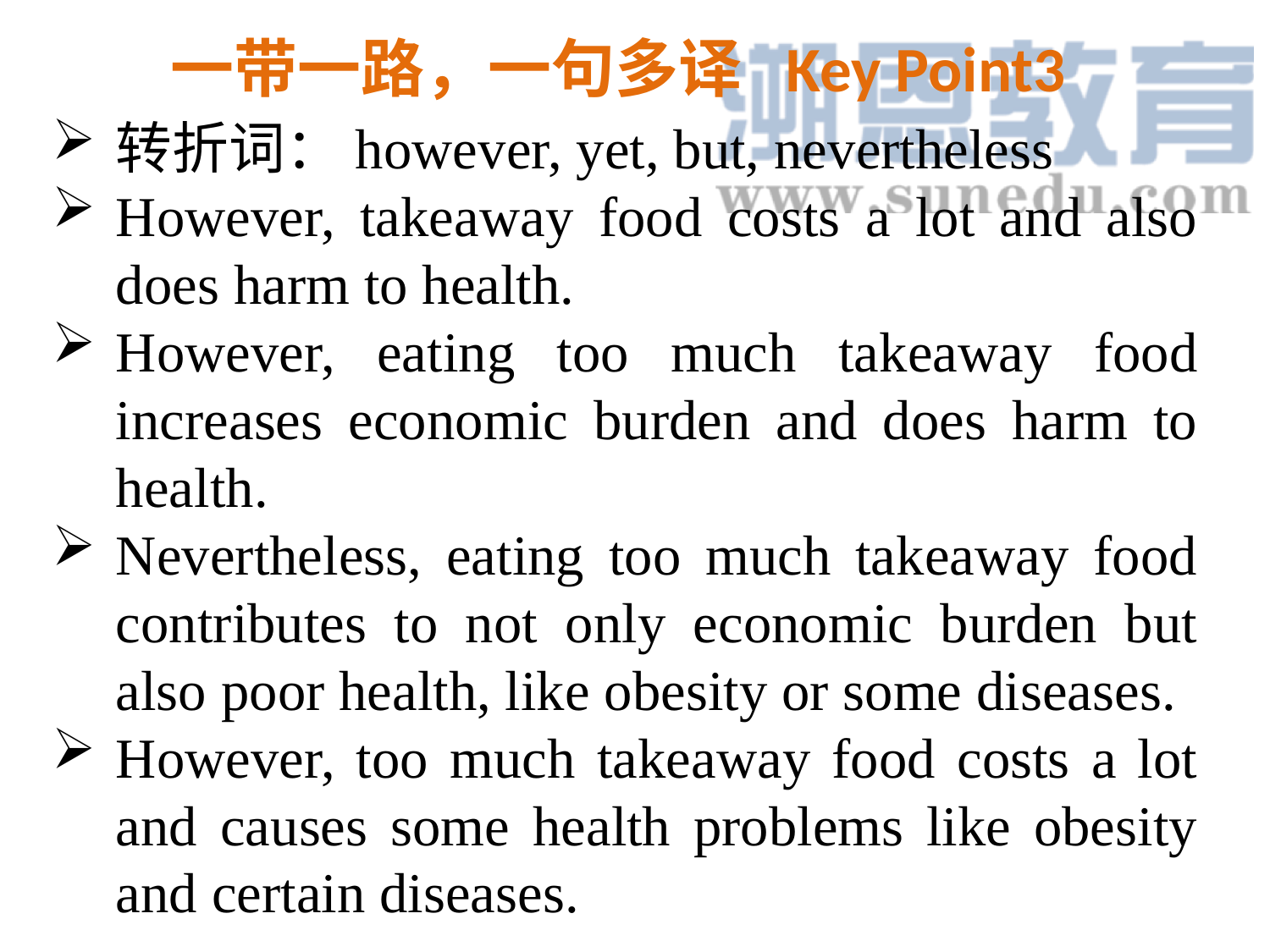

一带一路，一句多译  Key Point3
转折词：however, yet, but, nevertheless
However, takeaway food costs a lot and also does harm to health.
However, eating too much takeaway food increases economic burden and does harm to health.
Nevertheless, eating too much takeaway food contributes to not only economic burden but also poor health, like obesity or some diseases.
However, too much takeaway food costs a lot and causes some health problems like obesity and certain diseases.